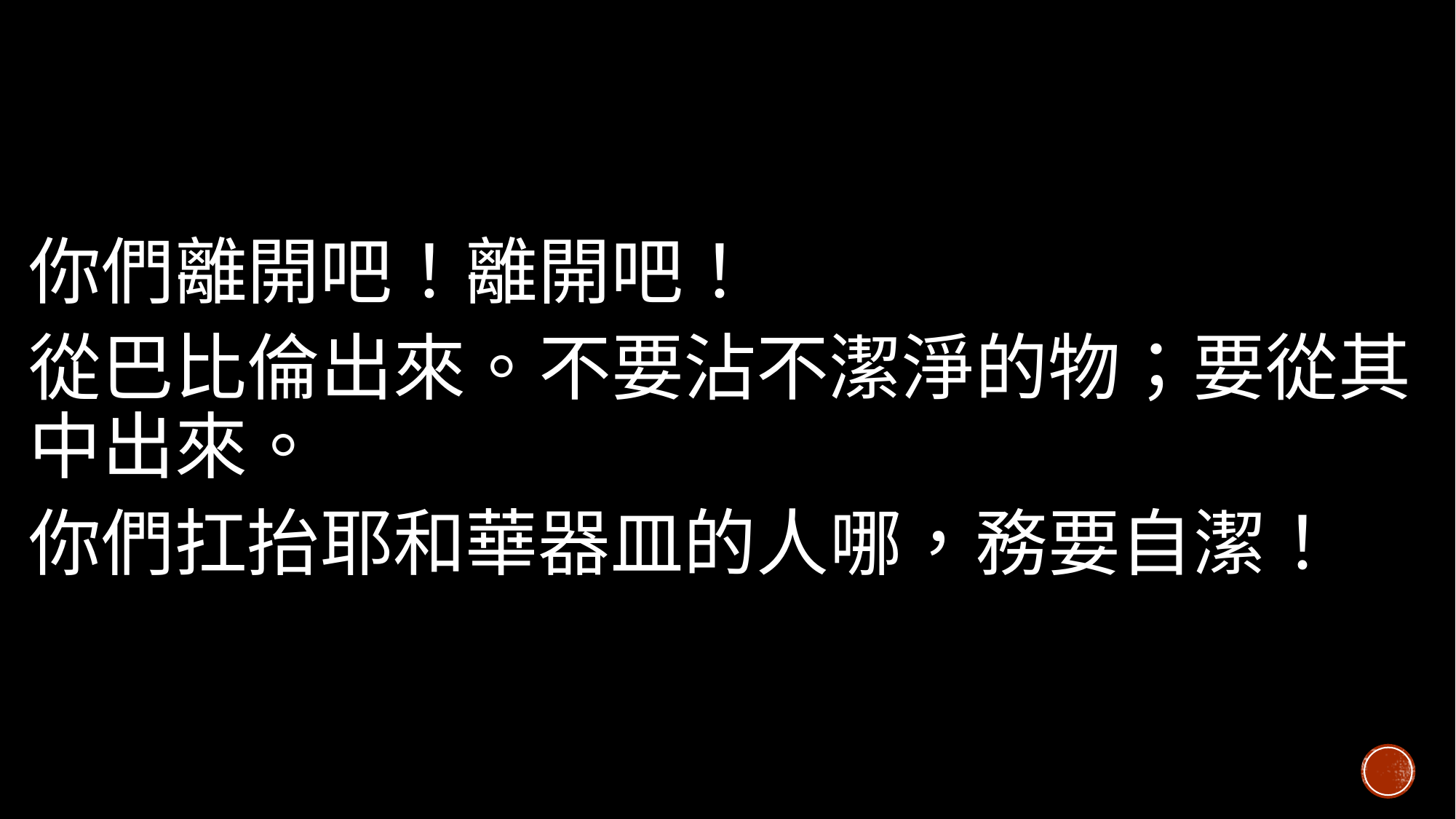

你們離開吧！離開吧！
從巴比倫出來。不要沾不潔淨的物；要從其中出來。
你們扛抬耶和華器皿的人哪，務要自潔！